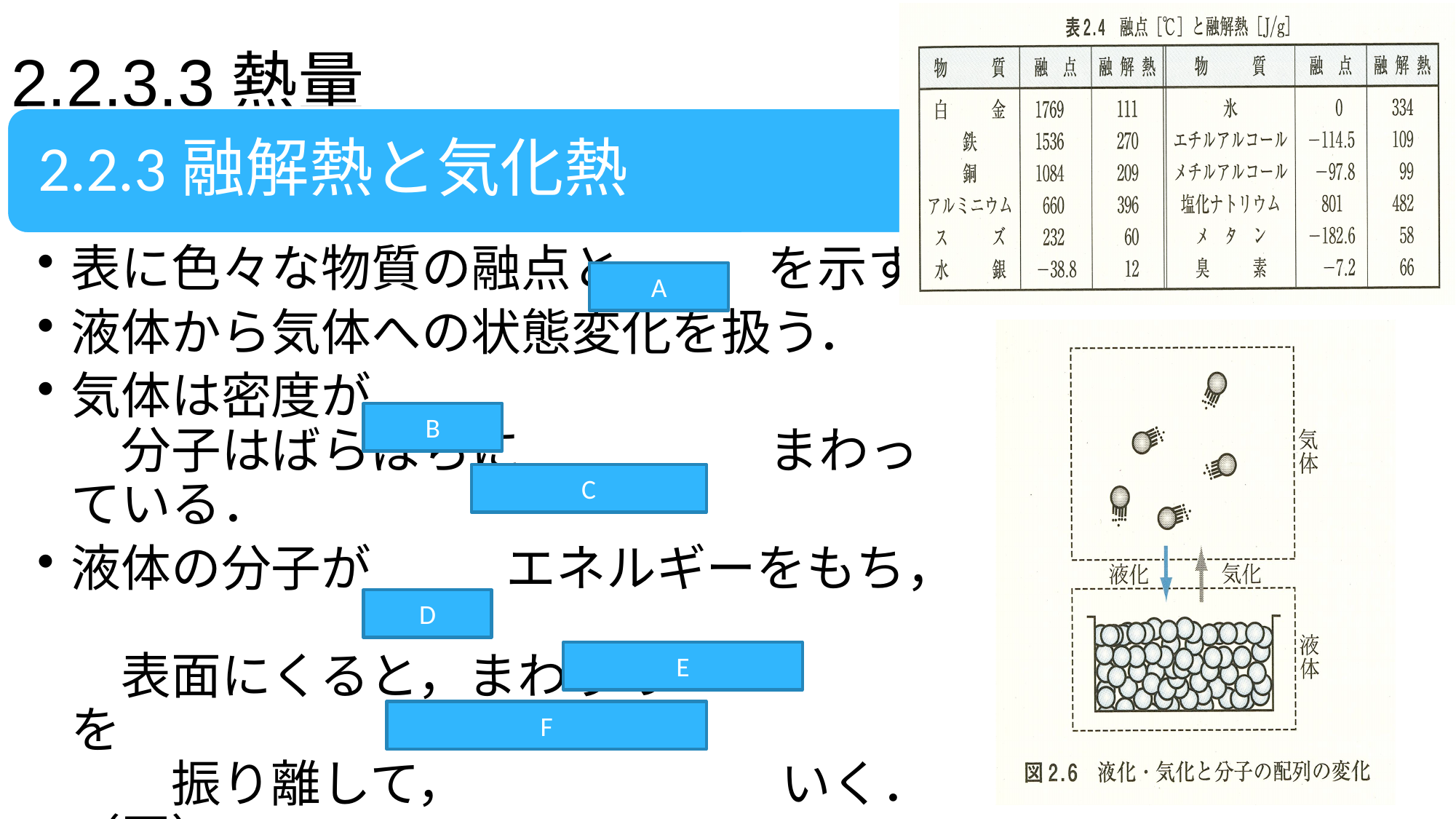

# 2.2.3.3熱量

2.2.3融解熱と気化熱
表に色々な物質の融点と             を示す．
液体から気体への状態変化を扱う．
気体は密度が
　分子はばらばらに                      まわっている．
液体の分子が            エネルギーをもち，
　表面にくると，まわりの                      を
　　振り離して，                            いく．（図）．
A

B
C
D
E
F
14